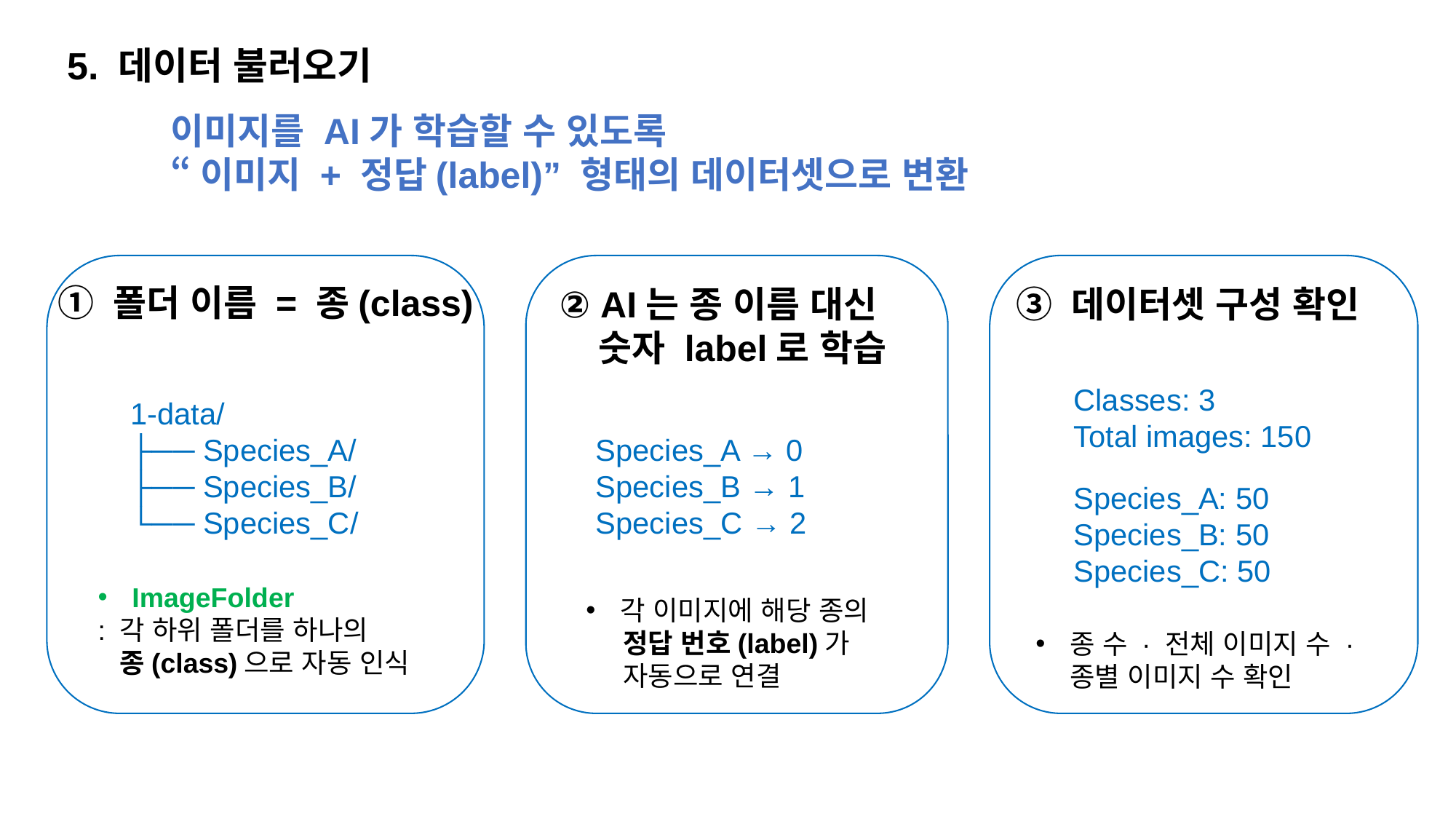

5. 데이터 불러오기
이미지를 AI가 학습할 수 있도록
“이미지 + 정답(label)” 형태의 데이터셋으로 변환

① 폴더 이름 = 종(class)
② AI는 종 이름 대신
   숫자 label로 학습
③ 데이터셋 구성 확인
Classes: 3
Total images: 150

Species_A: 50
Species_B: 50
Species_C: 50
1-data/
├── Species_A/
├── Species_B/
└── Species_C/
Species_A → 0
Species_B → 1
Species_C → 2
ImageFolder
: 각 하위 폴더를 하나의
  종(class)으로 자동 인식
각 이미지에 해당 종의
    정답 번호(label)가
    자동으로 연결
종 수 · 전체 이미지 수 · 종별 이미지 수 확인